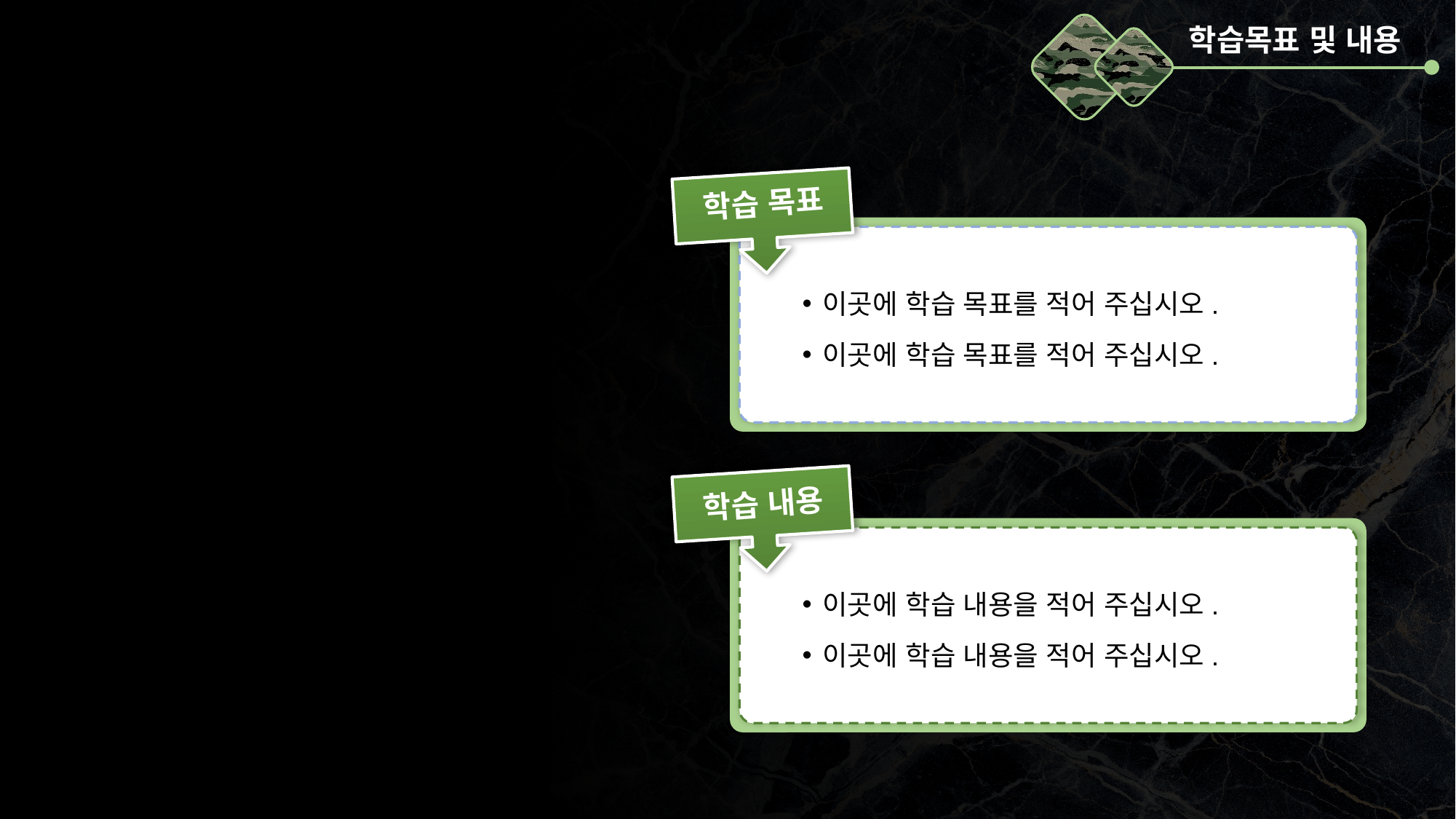

학습목표 및 내용

학습 목표

이곳에 학습 목표를 적어 주십시오.
이곳에 학습 목표를 적어 주십시오.

학습 내용

이곳에 학습 내용을 적어 주십시오.
이곳에 학습 내용을 적어 주십시오.